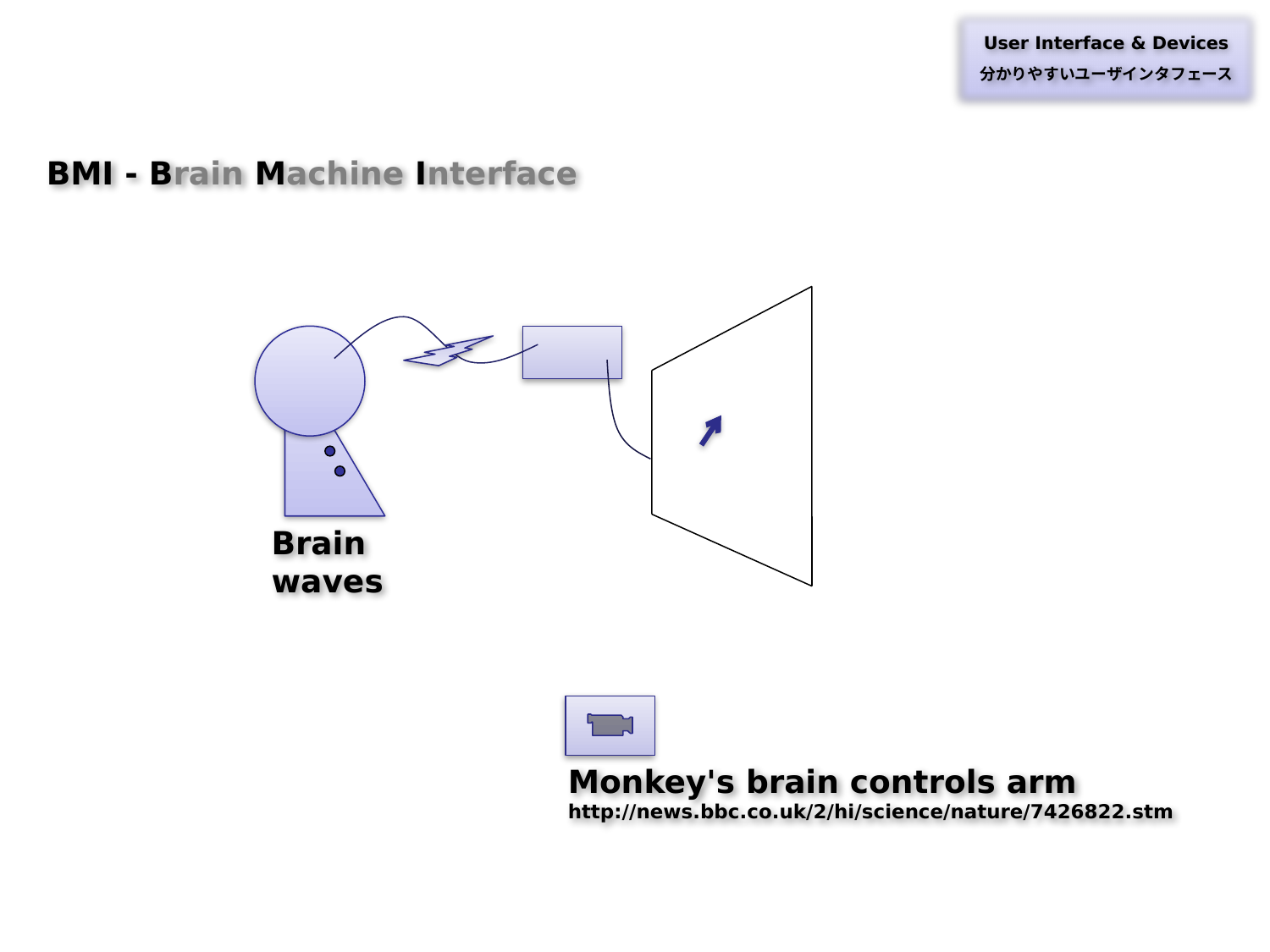

User Interface & Devices
分かりやすいユーザインタフェース
BMI - Brain Machine Interface

Brain waves

Monkey's brain controls arm
http://news.bbc.co.uk/2/hi/science/nature/7426822.stm